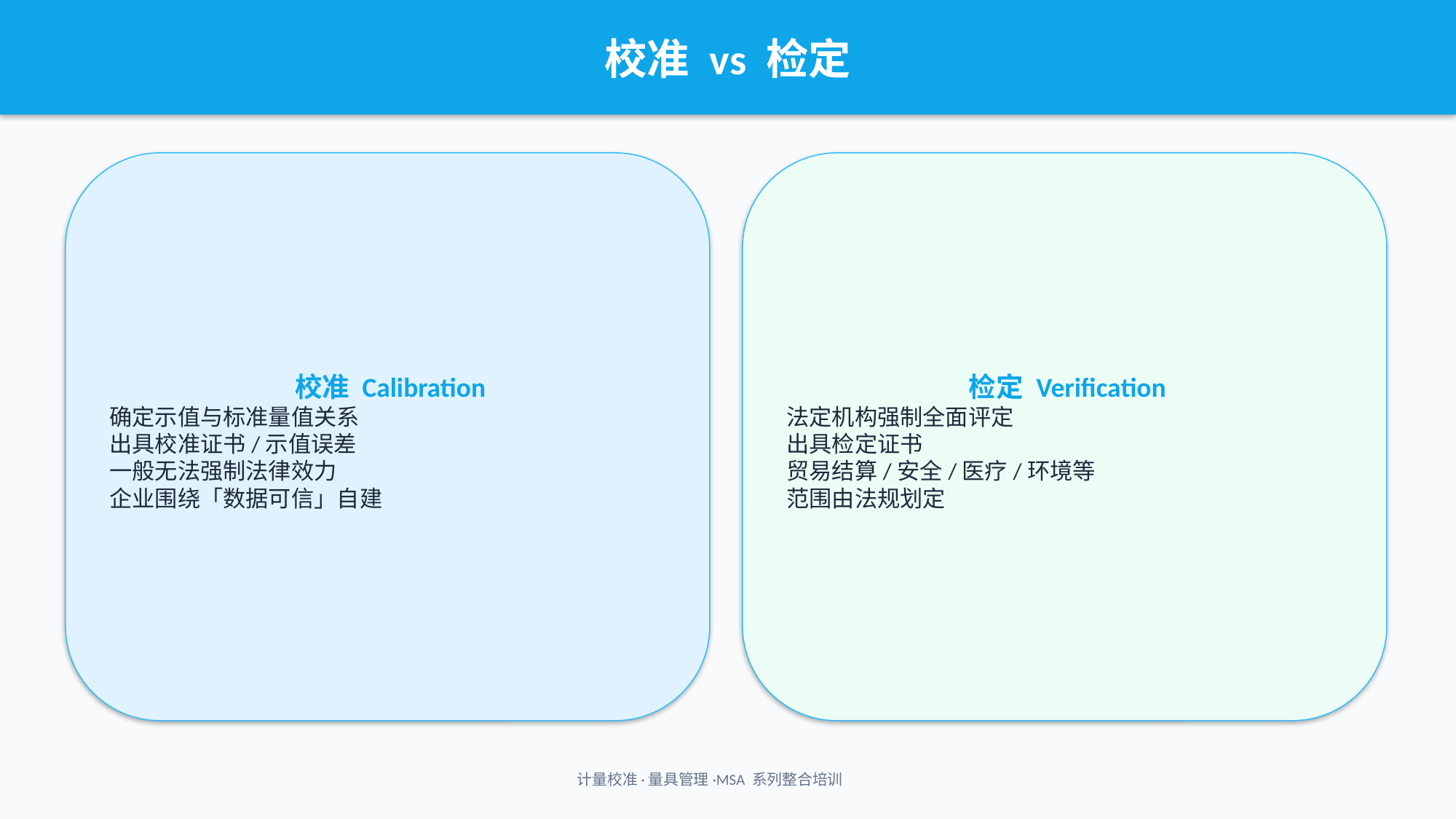

校准 vs 检定
校准 Calibration
确定示值与标准量值关系
出具校准证书/示值误差
一般无法强制法律效力
企业围绕「数据可信」自建
检定 Verification
法定机构强制全面评定
出具检定证书
贸易结算/安全/医疗/环境等
范围由法规划定
计量校准·量具管理·MSA 系列整合培训